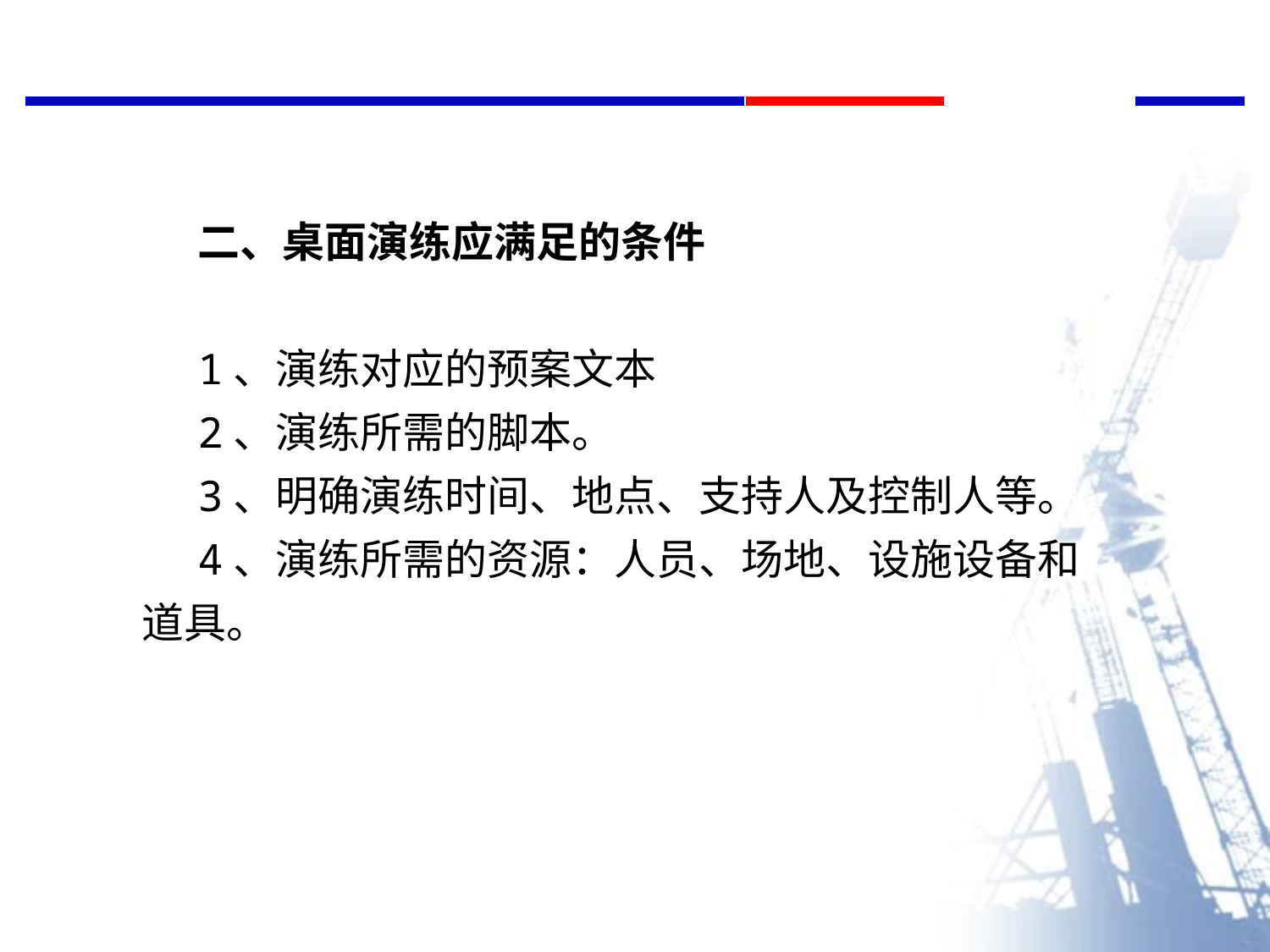

二、桌面演练应满足的条件

1、演练对应的预案文本
2、演练所需的脚本。
3、明确演练时间、地点、支持人及控制人等。
4、演练所需的资源：人员、场地、设施设备和道具。